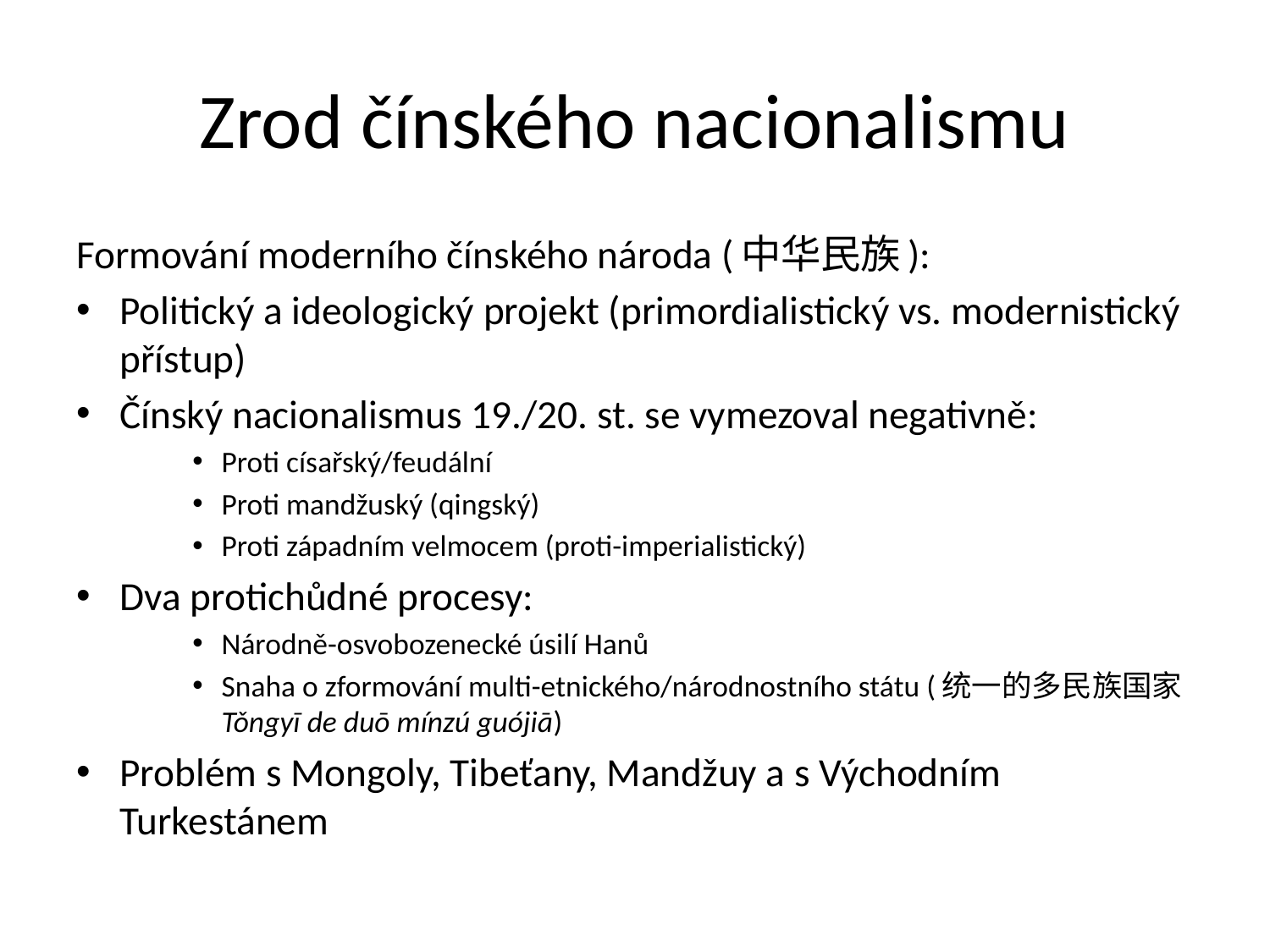

# Zrod čínského nacionalismu
Formování moderního čínského národa (中华民族):
Politický a ideologický projekt (primordialistický vs. modernistický přístup)
Čínský nacionalismus 19./20. st. se vymezoval negativně:
Proti císařský/feudální
Proti mandžuský (qingský)
Proti západním velmocem (proti-imperialistický)
Dva protichůdné procesy:
Národně-osvobozenecké úsilí Hanů
Snaha o zformování multi-etnického/národnostního státu (统一的多民族国家 Tǒngyī de duō mínzú guójiā)
Problém s Mongoly, Tibeťany, Mandžuy a s Východním Turkestánem